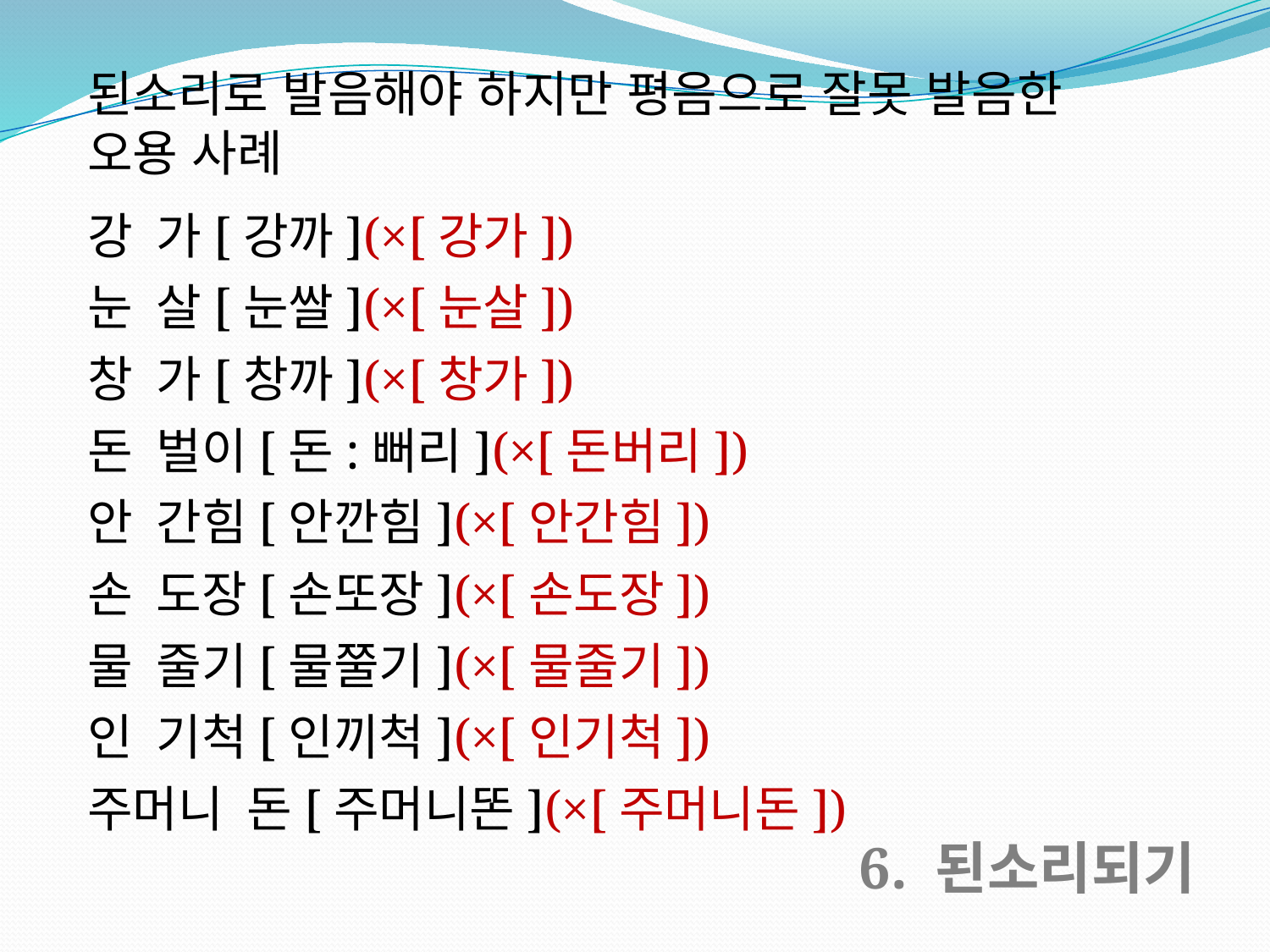

된소리로 발음해야 하지만 평음으로 잘못 발음한
오용 사례
강­가[강까](×[강가])
눈­살[눈쌀](×[눈살])
창­가[창까](×[창가])
돈­벌이[돈:뻐리](×[돈버리])
안­간힘[안깐힘](×[안간힘])
손­도장[손또장](×[손도장])
물­줄기[물쭐기](×[물줄기])
인­기척[인끼척](×[인기척])
주머니­돈[주머니똔](×[주머니돈])

6. 된소리되기